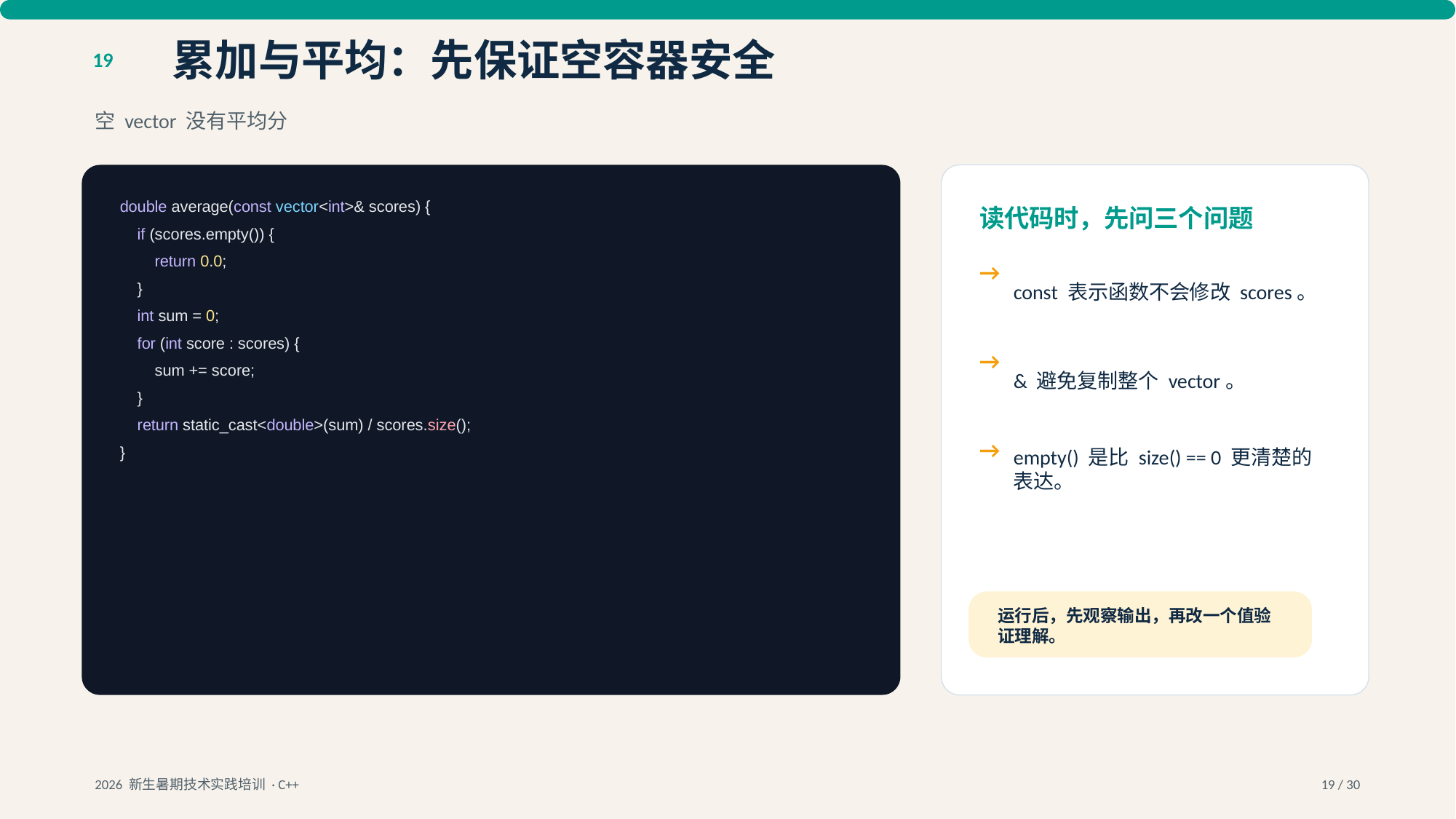

累加与平均：先保证空容器安全
19
空 vector 没有平均分

double average(const vector<int>& scores) {
读代码时，先问三个问题
    if (scores.empty()) {
        return 0.0;
→
const 表示函数不会修改 scores。
    }
    int sum = 0;
    for (int score : scores) {
→
& 避免复制整个 vector。
        sum += score;
    }
    return static_cast<double>(sum) / scores.size();
→
empty() 是比 size() == 0 更清楚的表达。
}

运行后，先观察输出，再改一个值验证理解。
2026 新生暑期技术实践培训 · C++
19 / 30